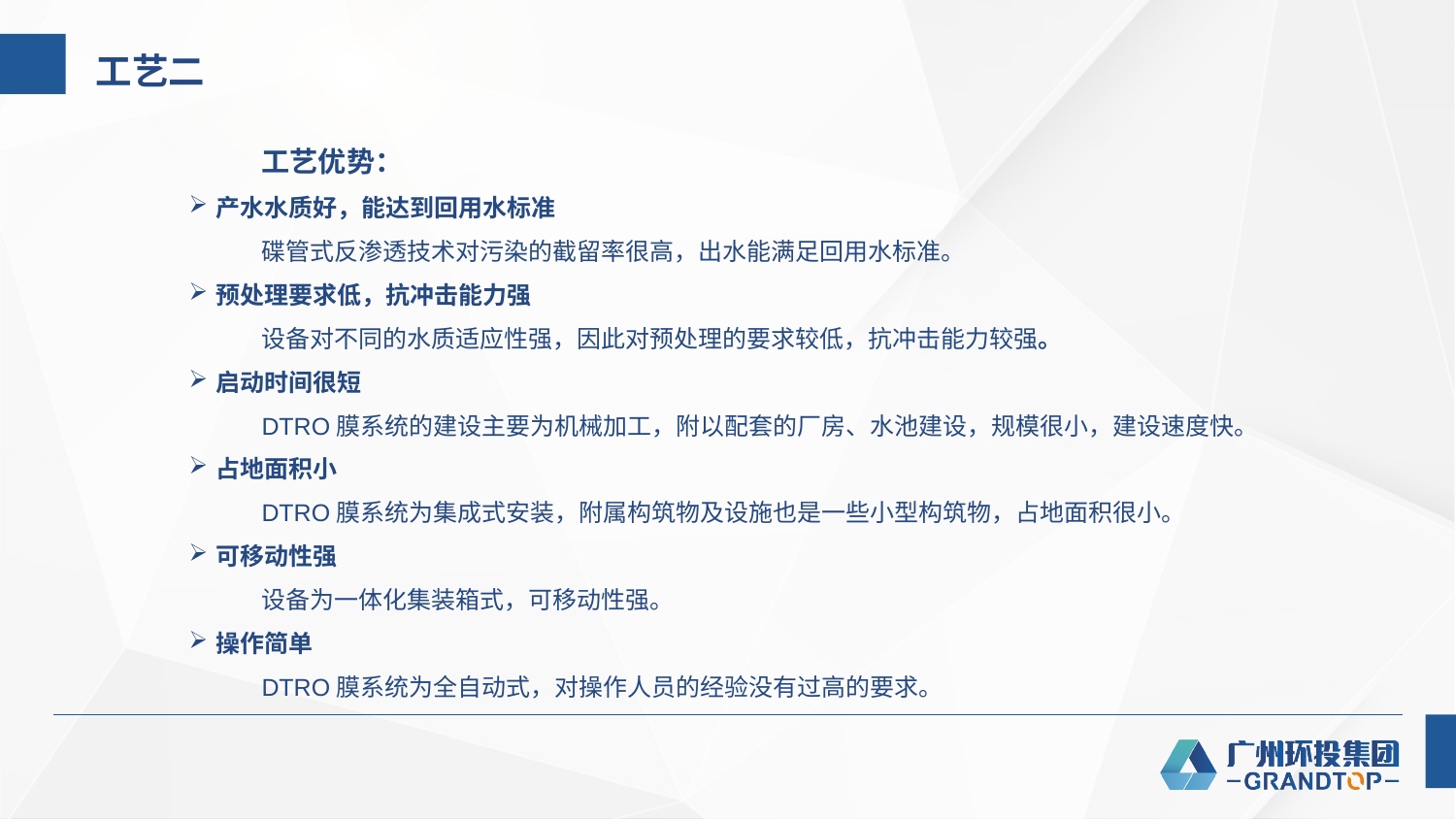

工艺二
工艺优势：
产水水质好，能达到回用水标准
碟管式反渗透技术对污染的截留率很高，出水能满足回用水标准。
预处理要求低，抗冲击能力强
设备对不同的水质适应性强，因此对预处理的要求较低，抗冲击能力较强。
启动时间很短
DTRO膜系统的建设主要为机械加工，附以配套的厂房、水池建设，规模很小，建设速度快。
占地面积小
DTRO膜系统为集成式安装，附属构筑物及设施也是一些小型构筑物，占地面积很小。
可移动性强
设备为一体化集装箱式，可移动性强。
操作简单
DTRO膜系统为全自动式，对操作人员的经验没有过高的要求。